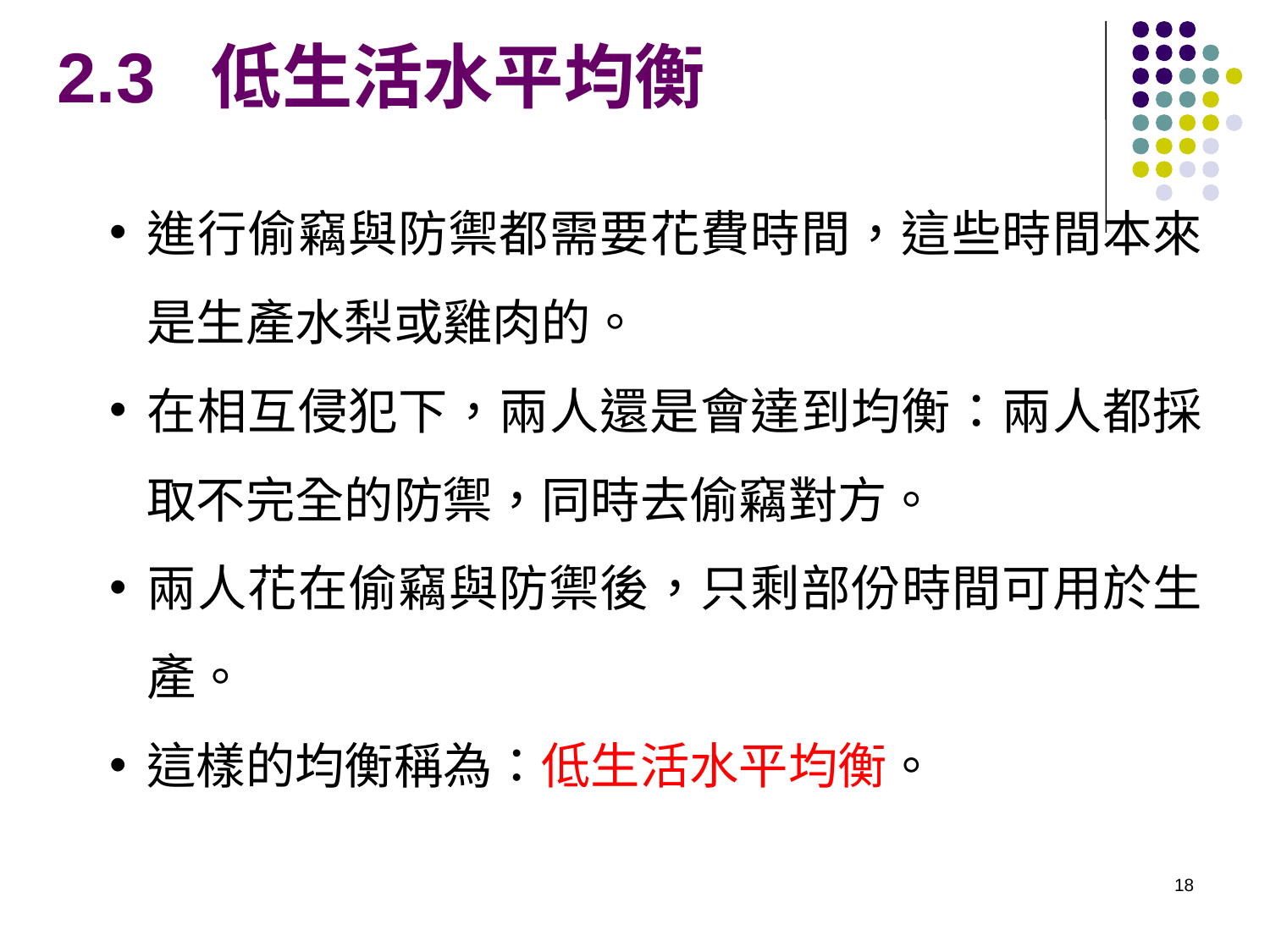

2.3  低生活水平均衡
進行偷竊與防禦都需要花費時間，這些時間本來是生產水梨或雞肉的。
在相互侵犯下，兩人還是會達到均衡：兩人都採取不完全的防禦，同時去偷竊對方。
兩人花在偷竊與防禦後，只剩部份時間可用於生產。
這樣的均衡稱為：低生活水平均衡。
18